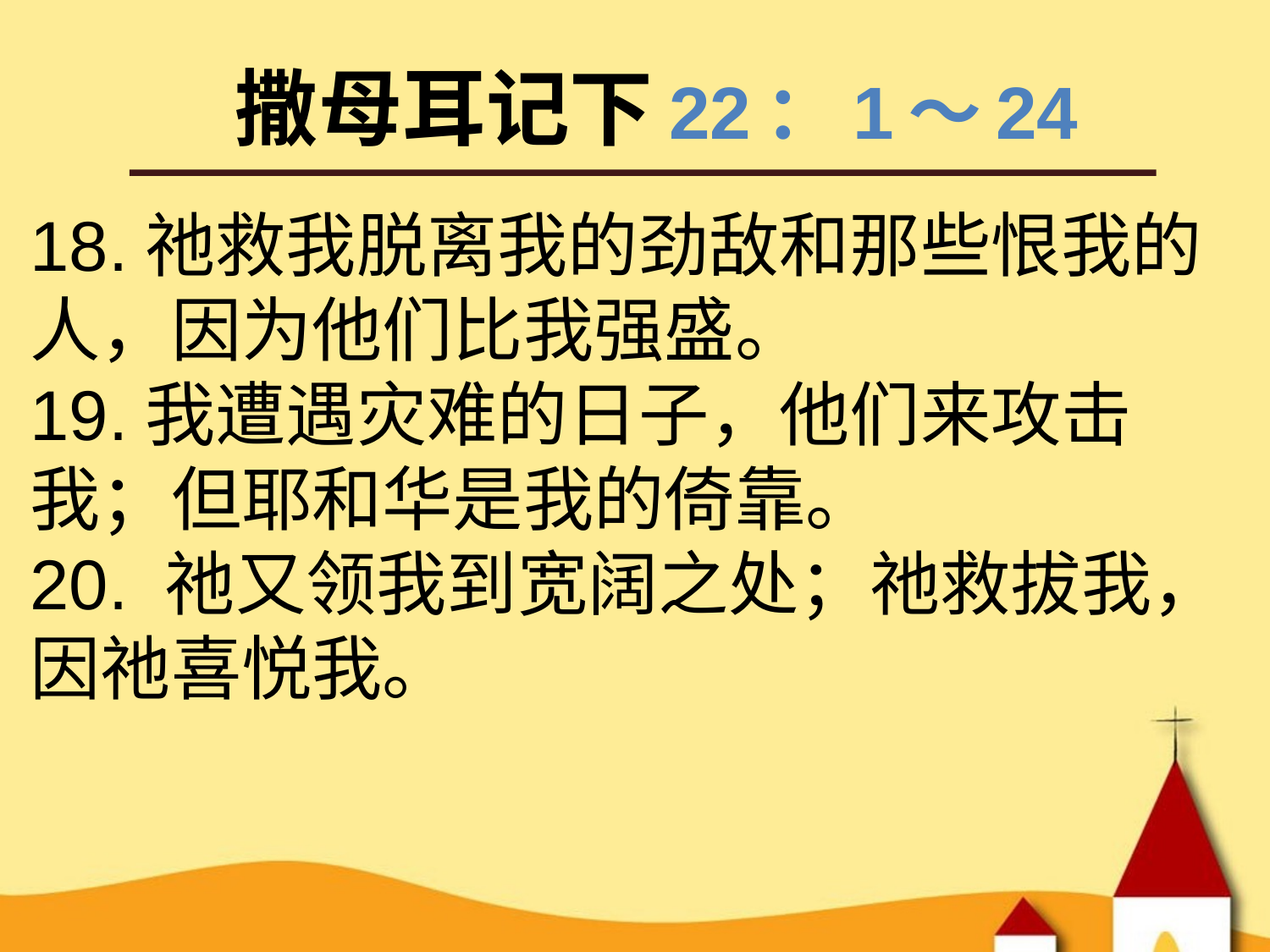

# 撒母耳记下22：1～24

18.祂救我脱离我的劲敌和那些恨我的人，因为他们比我强盛。
19.我遭遇灾难的日子，他们来攻击
我；但耶和华是我的倚靠。
20. 祂又领我到宽阔之处；祂救拔我，因祂喜悦我。